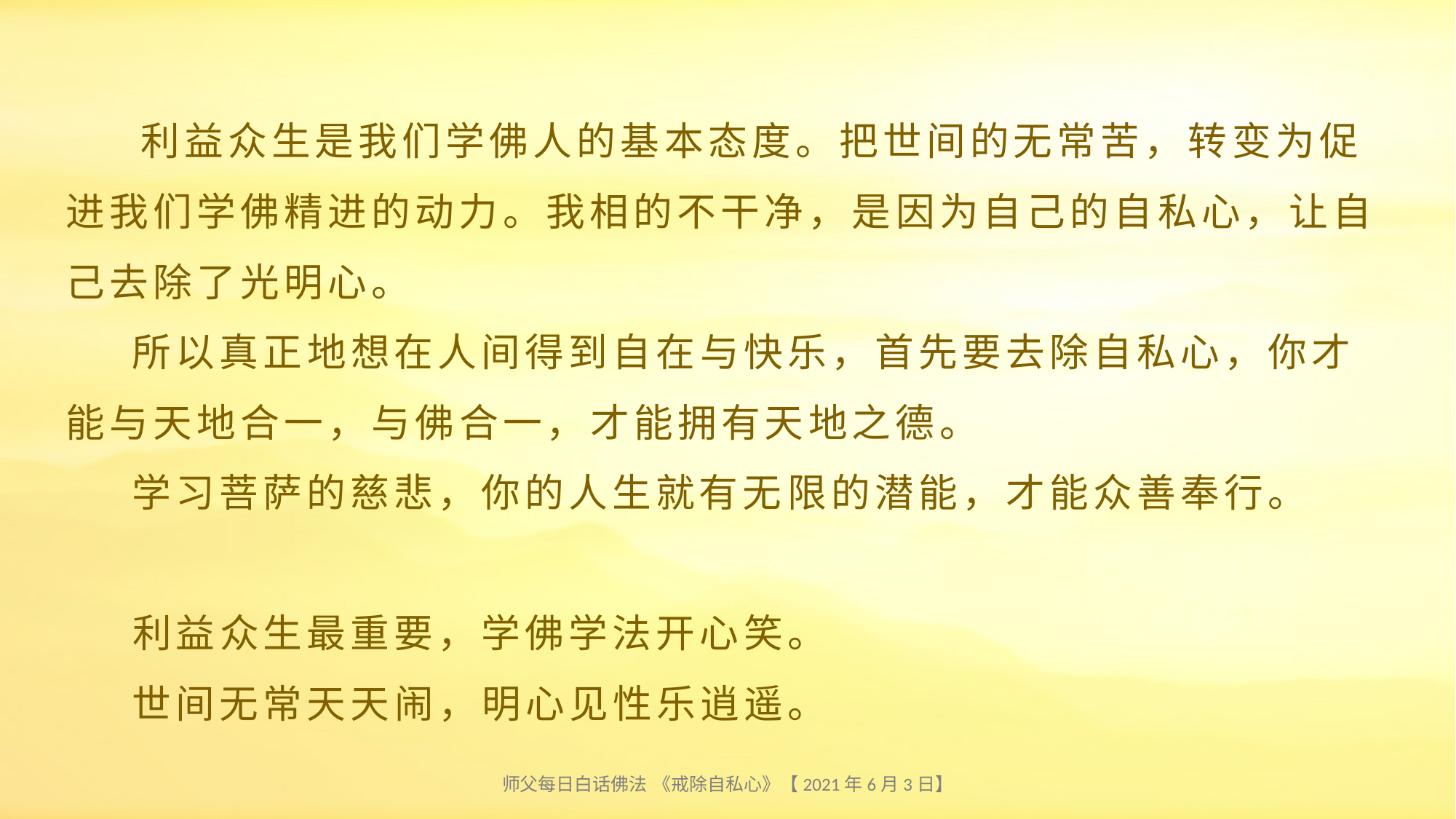

# 利益众生是我们学佛人的基本态度。把世间的无常苦，转变为促进我们学佛精进的动力。我相的不干净，是因为自己的自私心，让自己去除了光明心。 所以真正地想在人间得到自在与快乐，首先要去除自私心，你才能与天地合一，与佛合一，才能拥有天地之德。 学习菩萨的慈悲，你的人生就有无限的潜能，才能众善奉行。 利益众生最重要，学佛学法开心笑。 世间无常天天闹，明心见性乐逍遥。
师父每日白话佛法 《戒除自私心》【2021年6月3日】